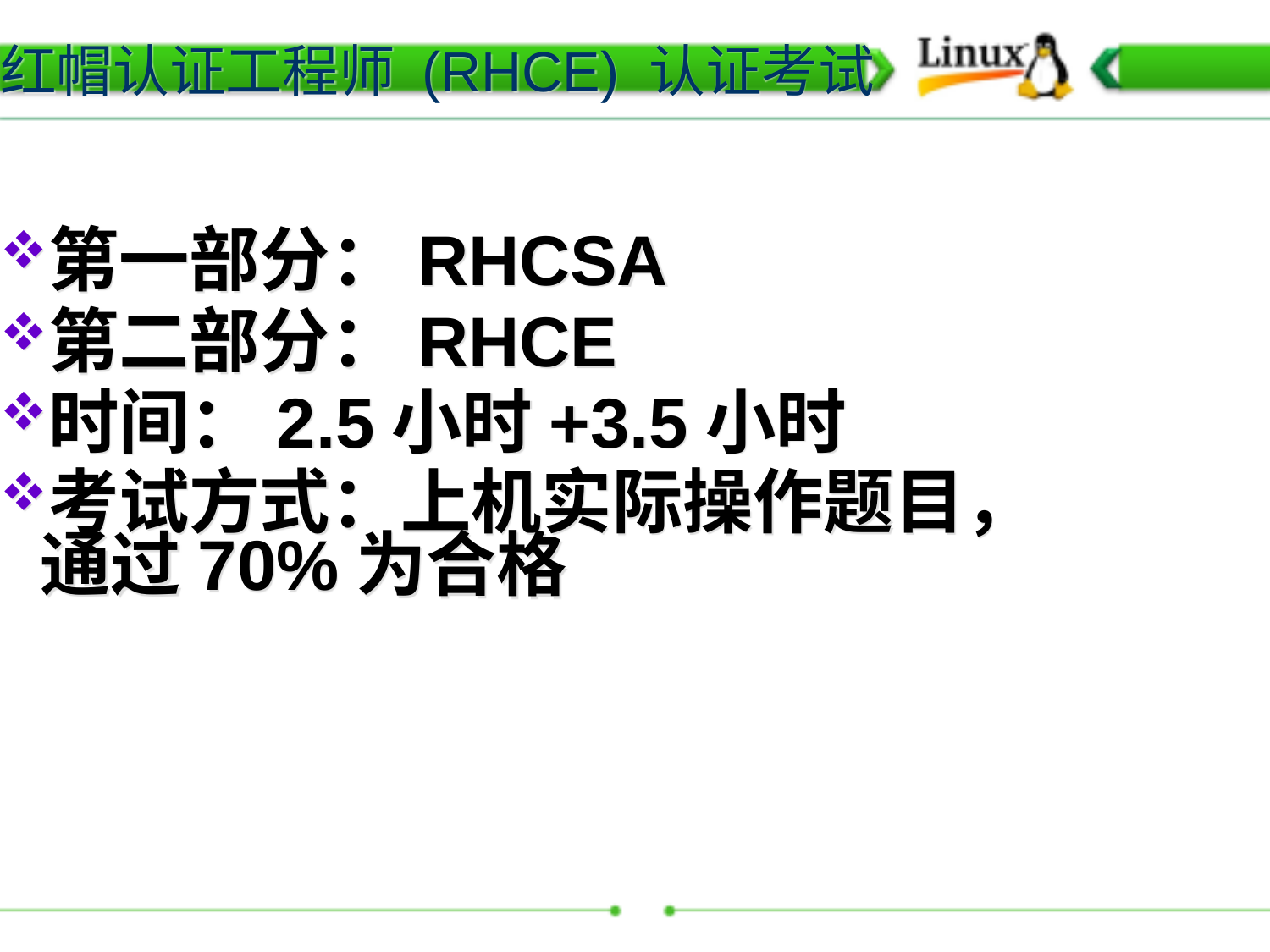

红帽认证工程师 (RHCE) 认证考试
第一部分：RHCSA
第二部分：RHCE
时间：2.5小时+3.5小时
考试方式：上机实际操作题目，通过70%为合格